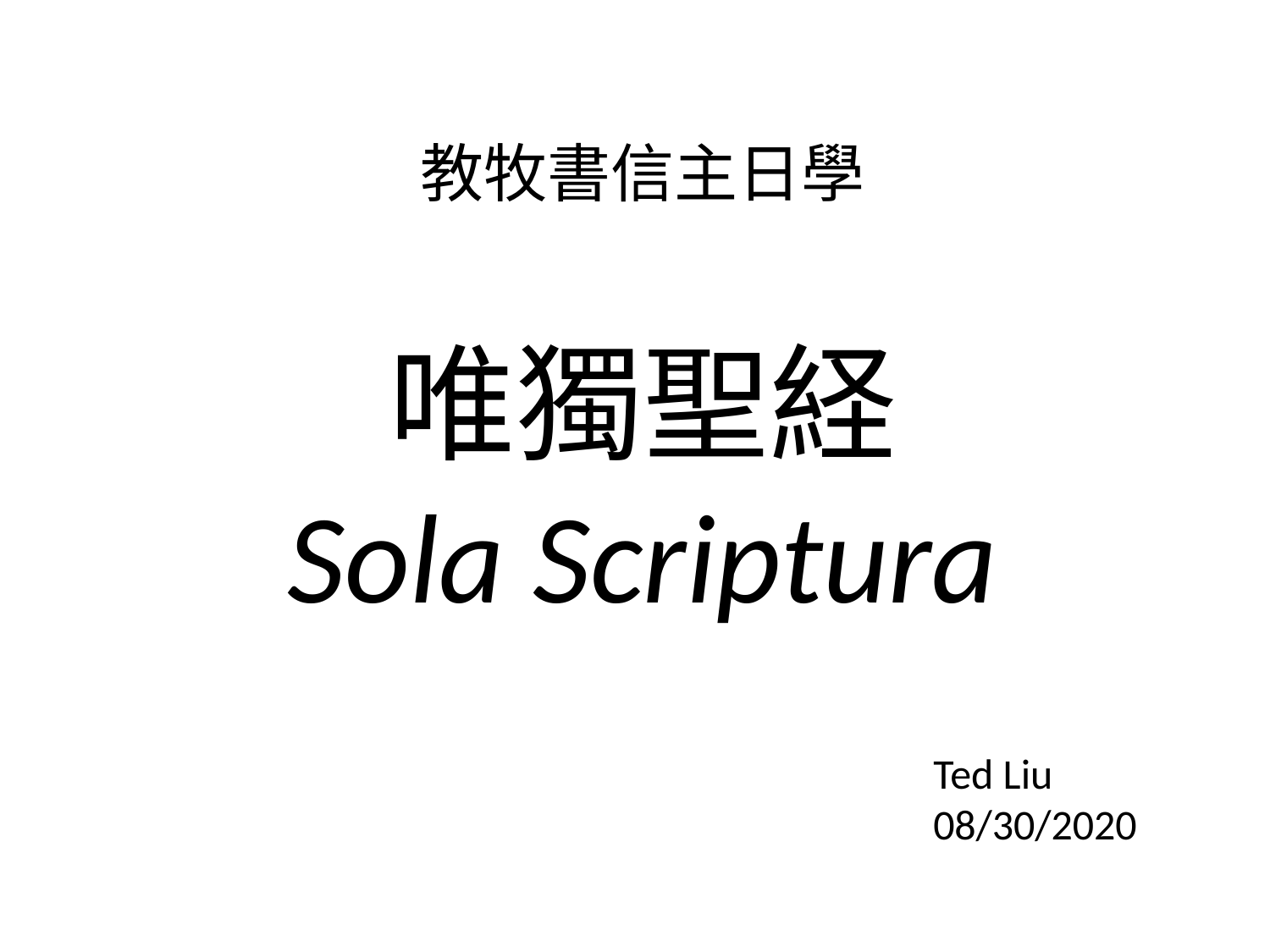

教牧書信主日學

唯獨聖経
Sola Scriptura
Ted Liu
08/30/2020